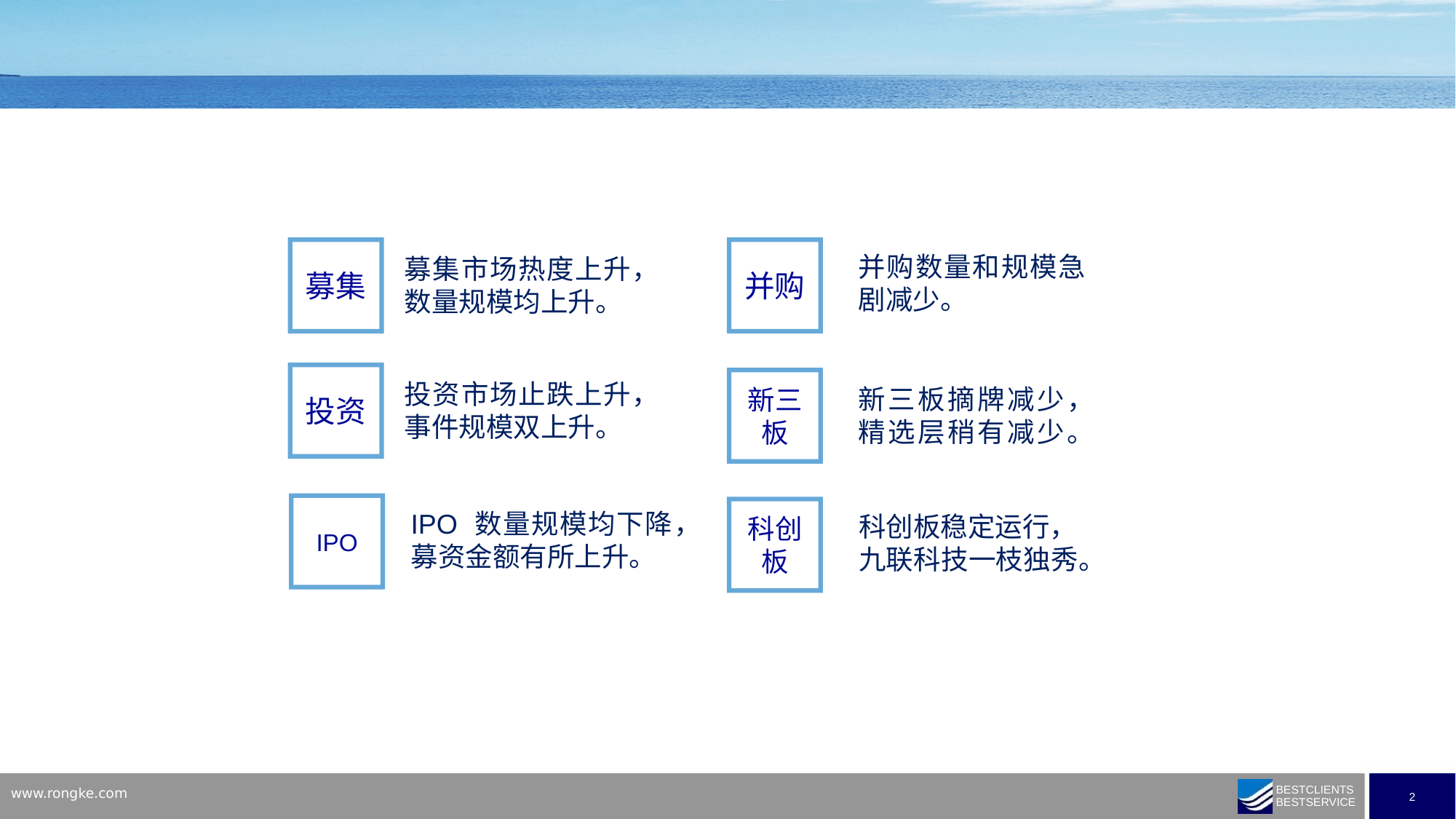

募集
并购
并购数量和规模急剧减少。
募集市场热度上升，
数量规模均上升。
投资
新三板
投资市场止跌上升，事件规模双上升。
新三板摘牌减少，
精选层稍有减少。
IPO
科创板
IPO 数量规模均下降，
募资金额有所上升。
科创板稳定运行，
九联科技一枝独秀。